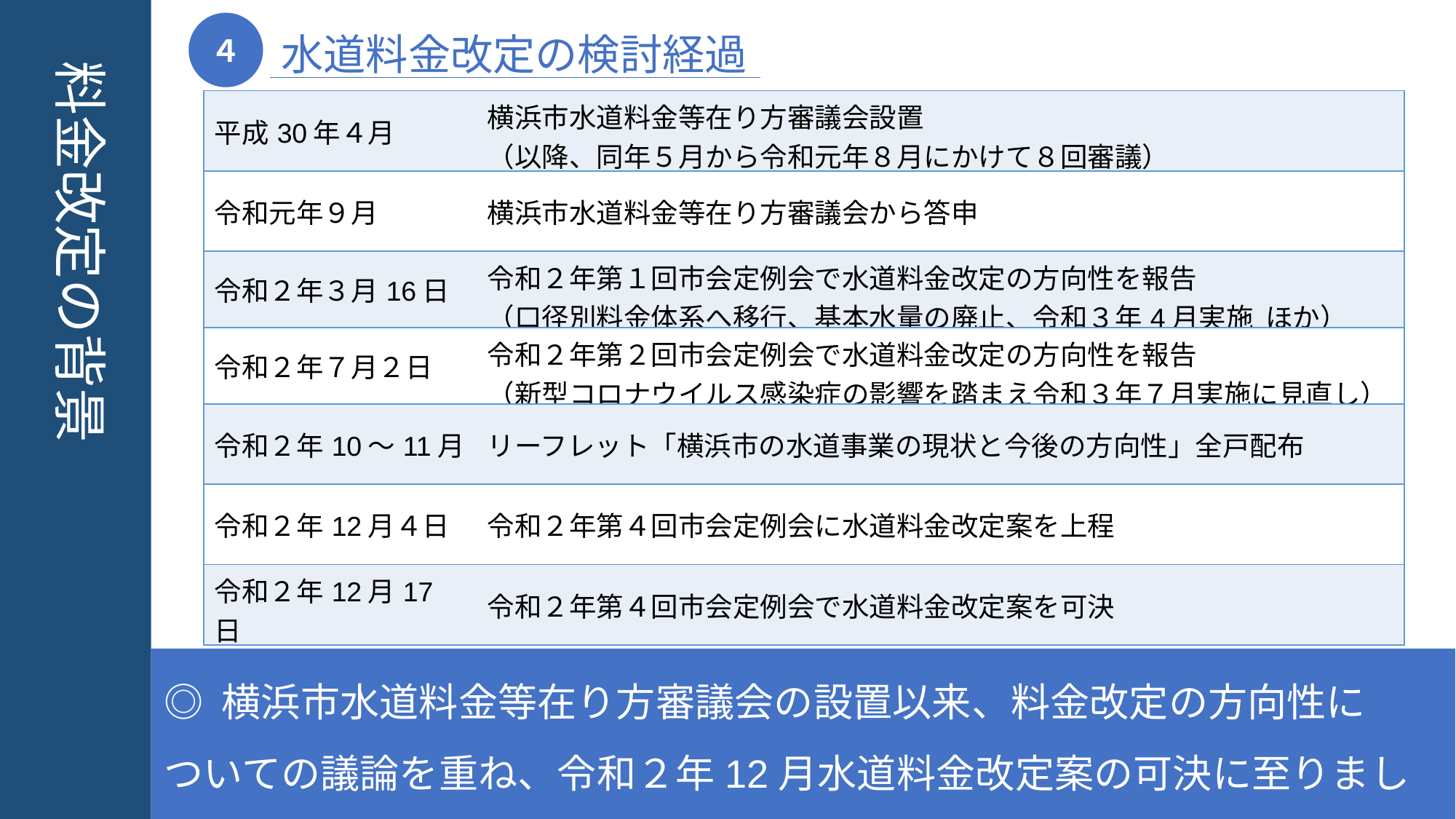

４
水道料金改定の検討経過
料金改定の背景
| 平成30年４月 | 横浜市水道料金等在り方審議会設置 （以降、同年５月から令和元年８月にかけて８回審議） |
| --- | --- |
| 令和元年９月 | 横浜市水道料金等在り方審議会から答申 |
| 令和２年３月16日 | 令和２年第１回市会定例会で水道料金改定の方向性を報告 （口径別料金体系へ移行、基本水量の廃止、令和３年4月実施 ほか） |
| 令和２年７月２日 | 令和２年第２回市会定例会で水道料金改定の方向性を報告 （新型コロナウイルス感染症の影響を踏まえ令和３年７月実施に見直し） |
| 令和２年10～11月 | リーフレット「横浜市の水道事業の現状と今後の方向性」全戸配布 |
| 令和２年12月４日 | 令和２年第４回市会定例会に⽔道料⾦改定案を上程 |
| 令和２年12月17日 | 令和２年第４回市会定例会で⽔道料⾦改定案を可決 |
◎ 横浜市水道料金等在り方審議会の設置以来、料金改定の方向性に
ついての議論を重ね、令和２年12月⽔道料⾦改定案の可決に至りました